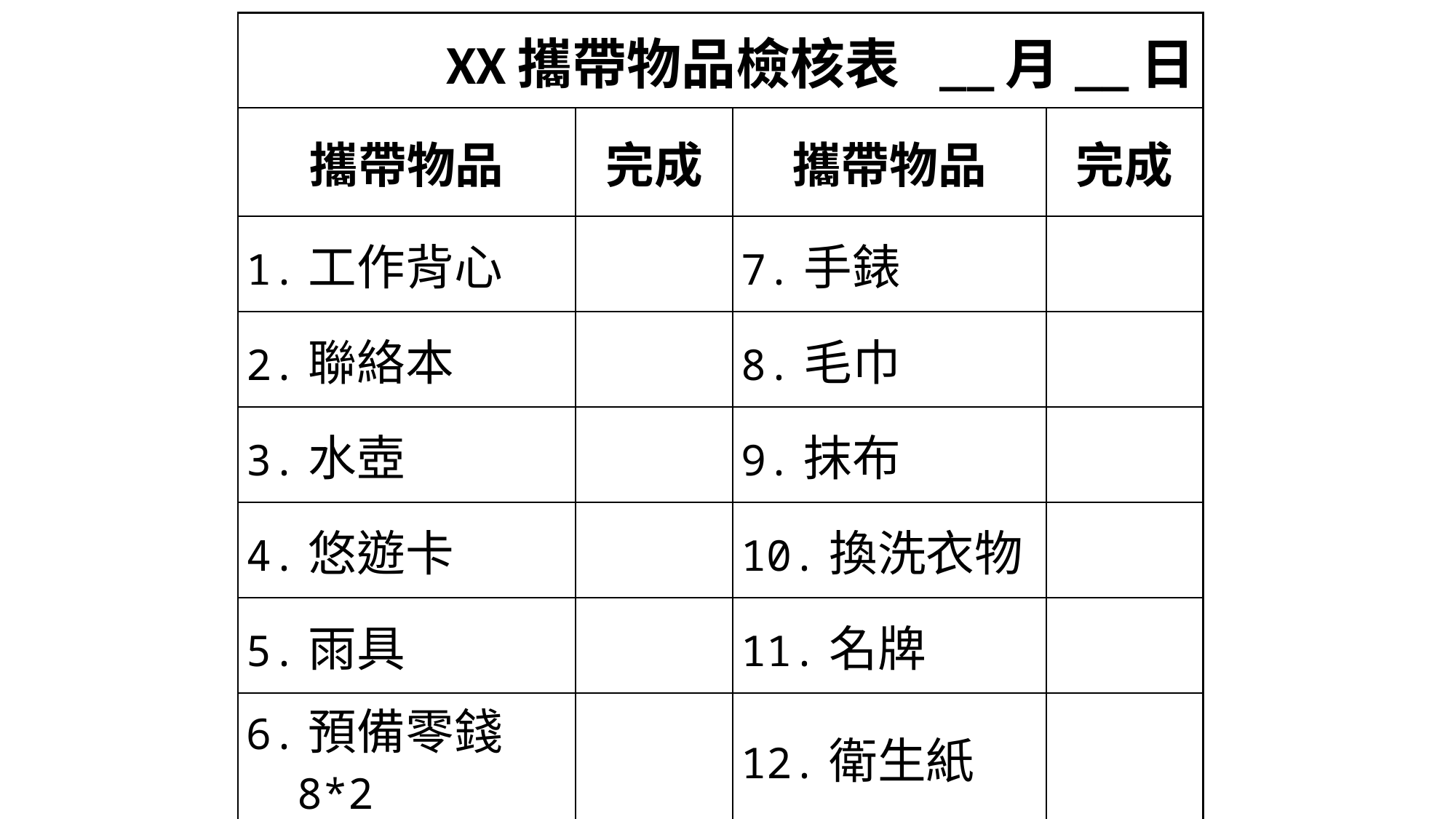

| XX攜帶物品檢核表 \_\_月\_\_日 |  |  |  |
| --- | --- | --- | --- |
| 攜帶物品 | 完成 | 攜帶物品 | 完成 |
| 1.工作背心 |  | 7.手錶 |  |
| 2.聯絡本 |  | 8.毛巾 |  |
| 3.水壺 |  | 9.抹布 |  |
| 4.悠遊卡 |  | 10.換洗衣物 |  |
| 5.雨具 |  | 11.名牌 |  |
| 6.預備零錢 8\*2 |  | 12.衛生紙 |  |